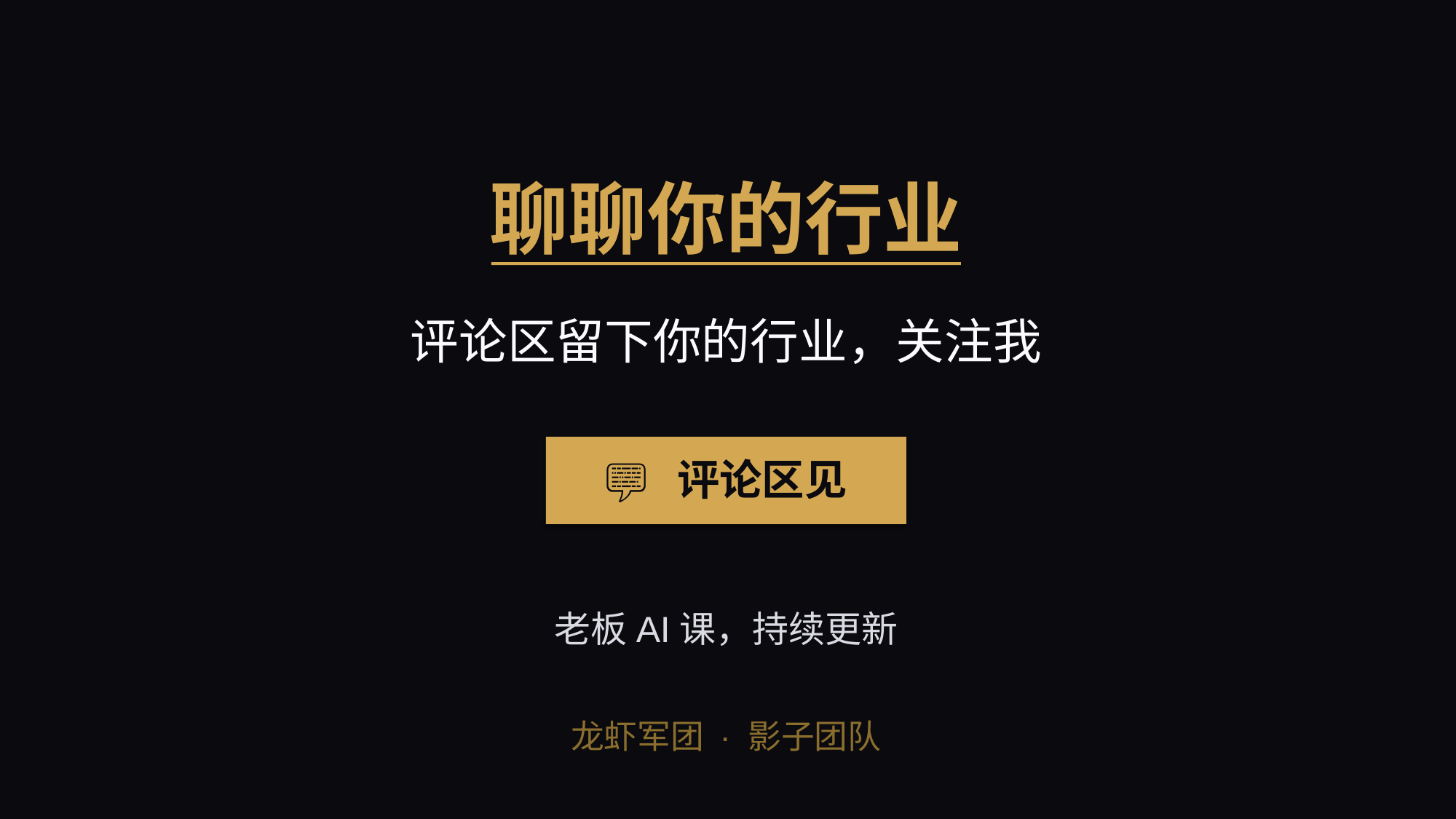

聊聊你的行业

评论区留下你的行业，关注我

💬  评论区见
老板AI课，持续更新
龙虾军团 · 影子团队